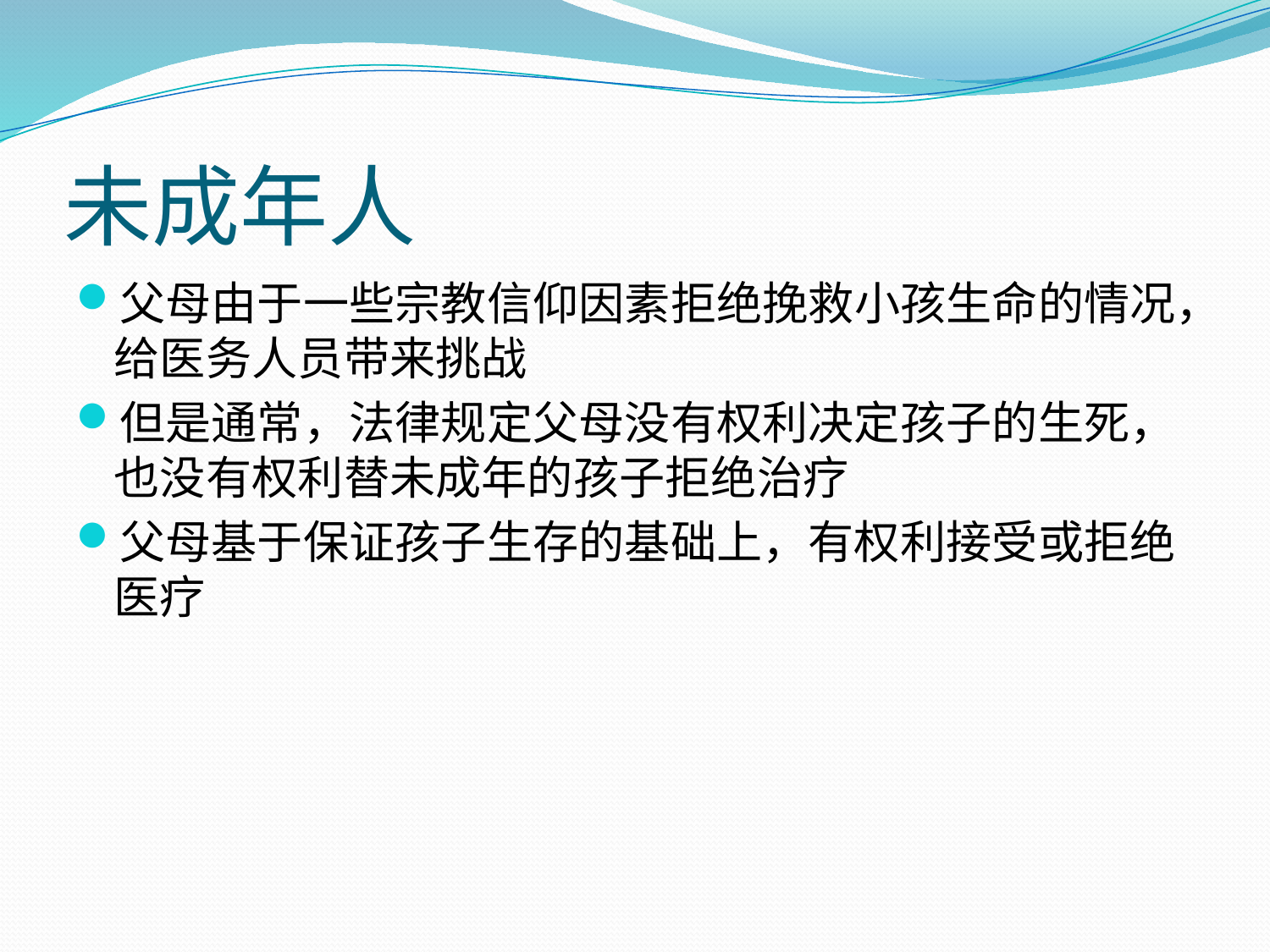

# 未成年人
父母由于一些宗教信仰因素拒绝挽救小孩生命的情况，给医务人员带来挑战
但是通常，法律规定父母没有权利决定孩子的生死，也没有权利替未成年的孩子拒绝治疗
父母基于保证孩子生存的基础上，有权利接受或拒绝医疗